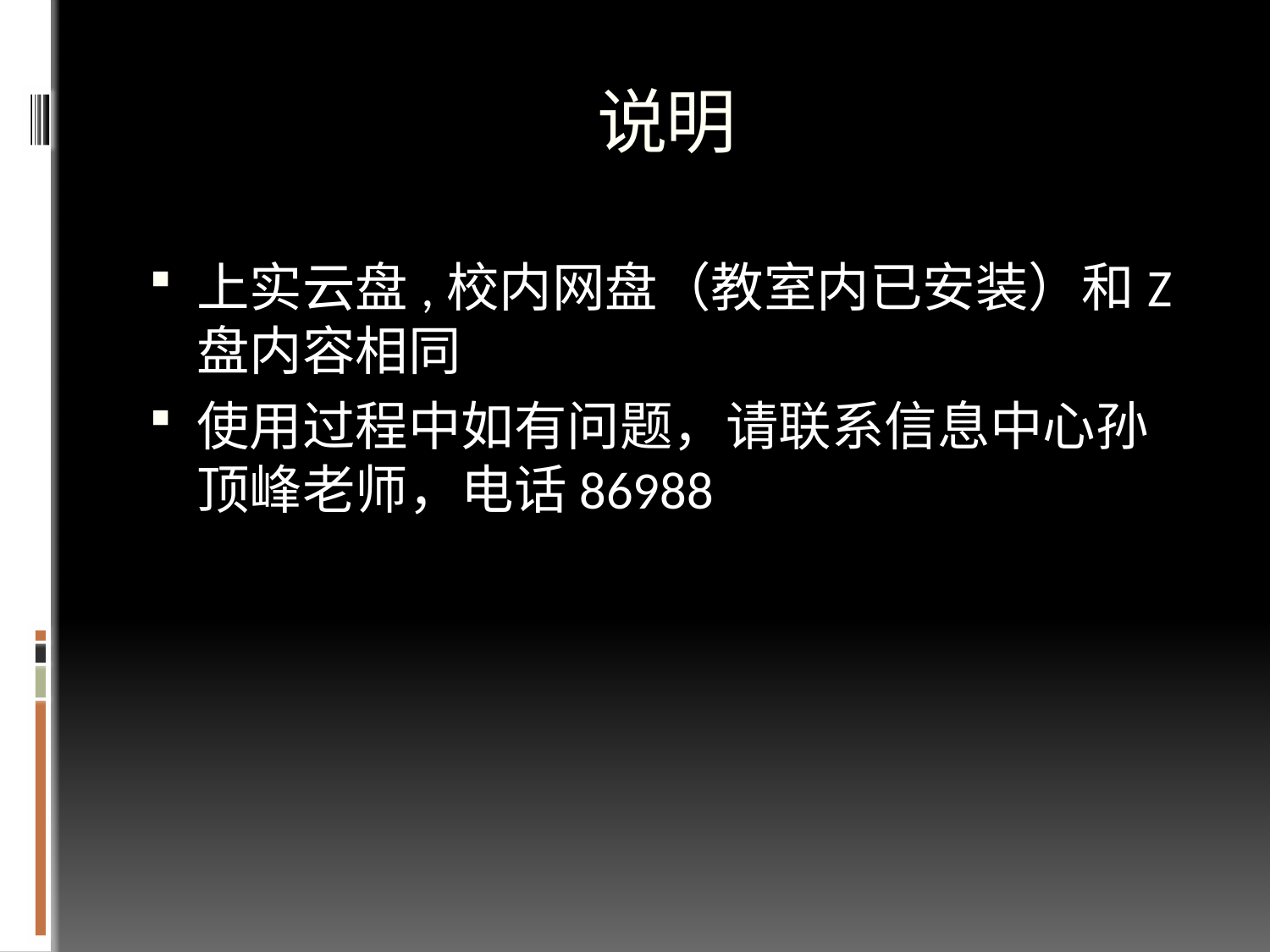

# 说明
上实云盘,校内网盘（教室内已安装）和Z盘内容相同
使用过程中如有问题，请联系信息中心孙顶峰老师，电话86988